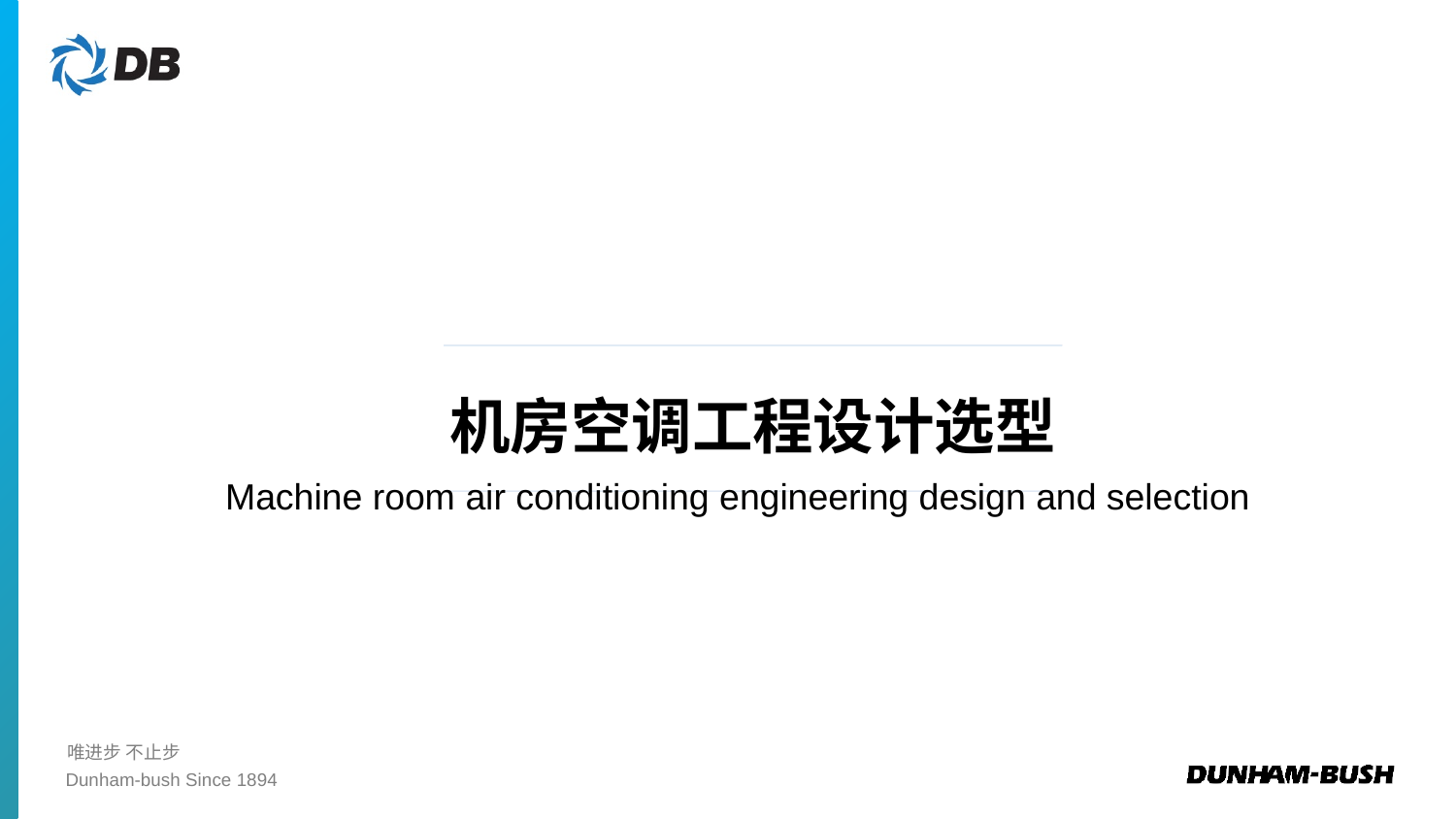

机房空调工程设计选型
Machine room air conditioning engineering design and selection